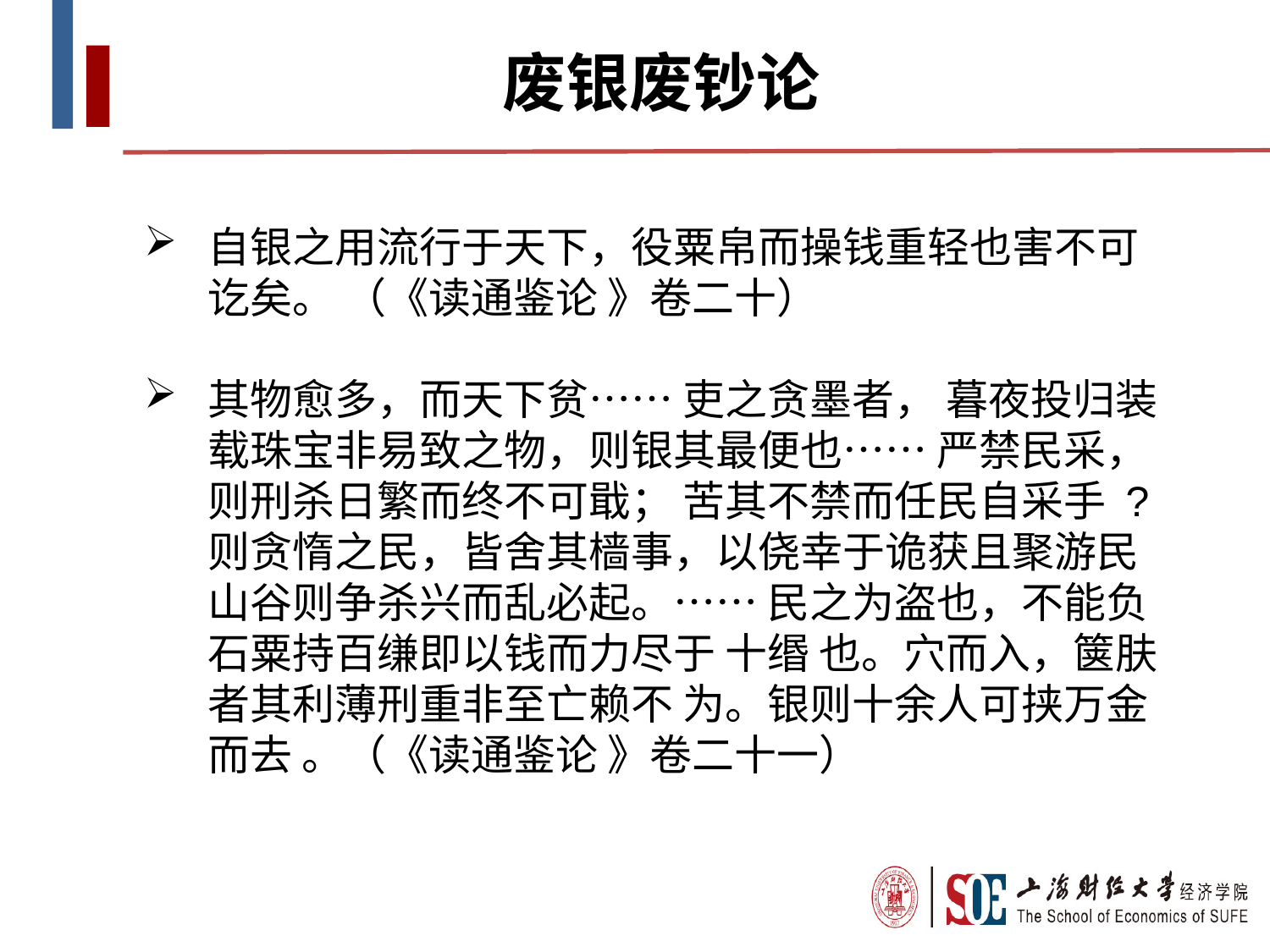

废银废钞论

自银之用流行于天下，役粟帛而操钱重轻也害不可讫矣。 （《读通鉴论 》卷二十）

其物愈多，而天下贫…… 吏之贪墨者， 暮夜投归装载珠宝非易致之物，则银其最便也…… 严禁民采， 则刑杀日繁而终不可戢； 苦其不禁而任民自采手 ?则贪惰之民，皆舍其樯事，以侥幸于诡获且聚游民山谷则争杀兴而乱必起。…… 民之为盗也，不能负石粟持百缣即以钱而力尽于 十缗 也。穴而入，箧肤者其利薄刑重非至亡赖不 为。银则十余人可挟万金而去 。（《读通鉴论 》卷二十一）